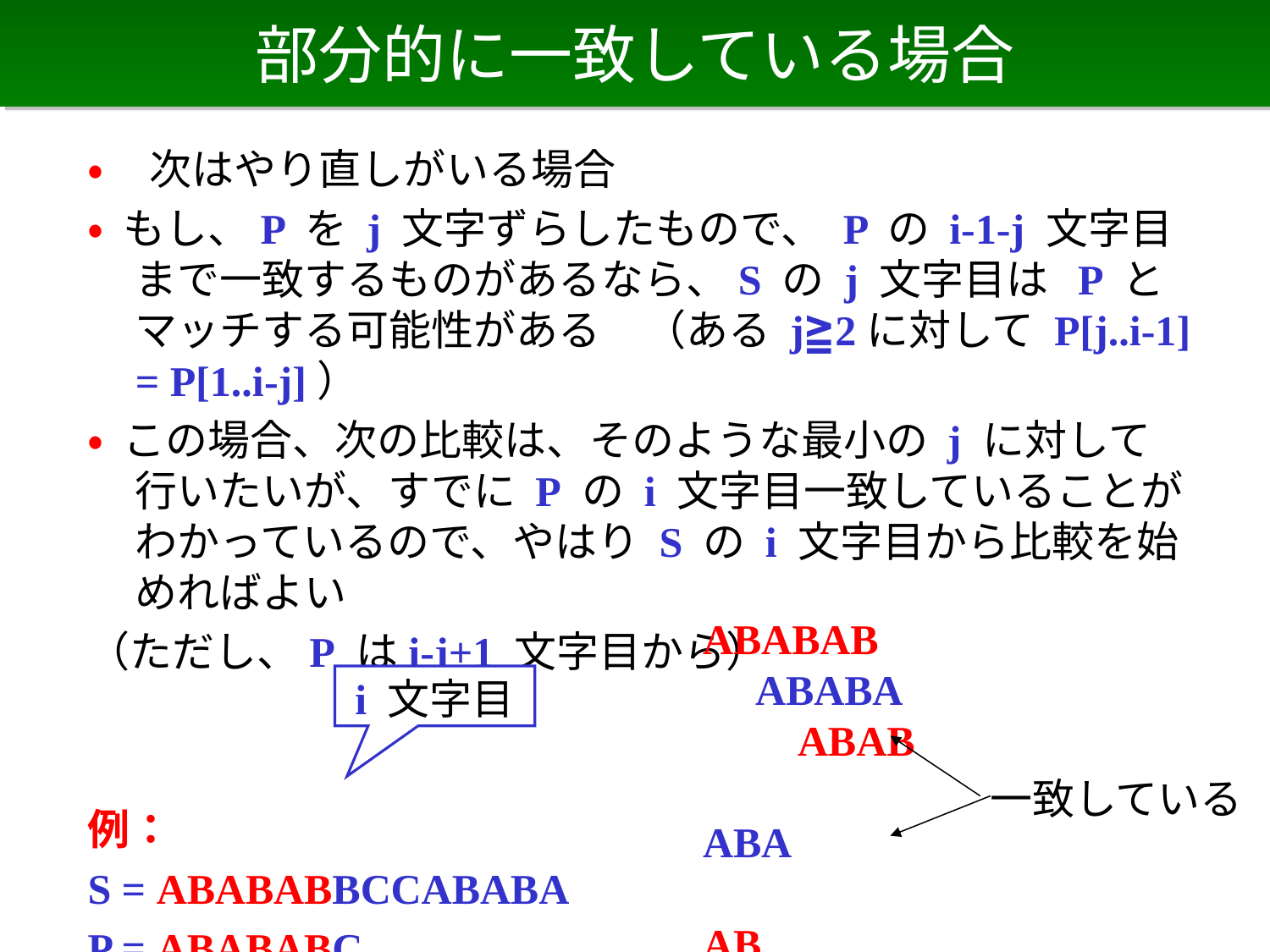

# 部分的に一致している場合
• 次はやり直しがいる場合
• もし、P を j 文字ずらしたもので、 P の i-1-j 文字目まで一致するものがあるなら、S の j 文字目は  P とマッチする可能性がある　（ある j≧2に対して P[j..i-1] = P[1..i-j]）
• この場合、次の比較は、そのような最小の j に対して行いたいが、すでに P の i 文字目一致していることがわかっているので、やはり S の i 文字目から比較を始めればよい
（ただし、P はi-j+1 文字目から）

例：
S = ABABABBCCABABA
P = ABABABC
ABABAB
　ABABA
　　ABAB
　　　ABA
　　　　AB
　　　　　A
i 文字目

一致している